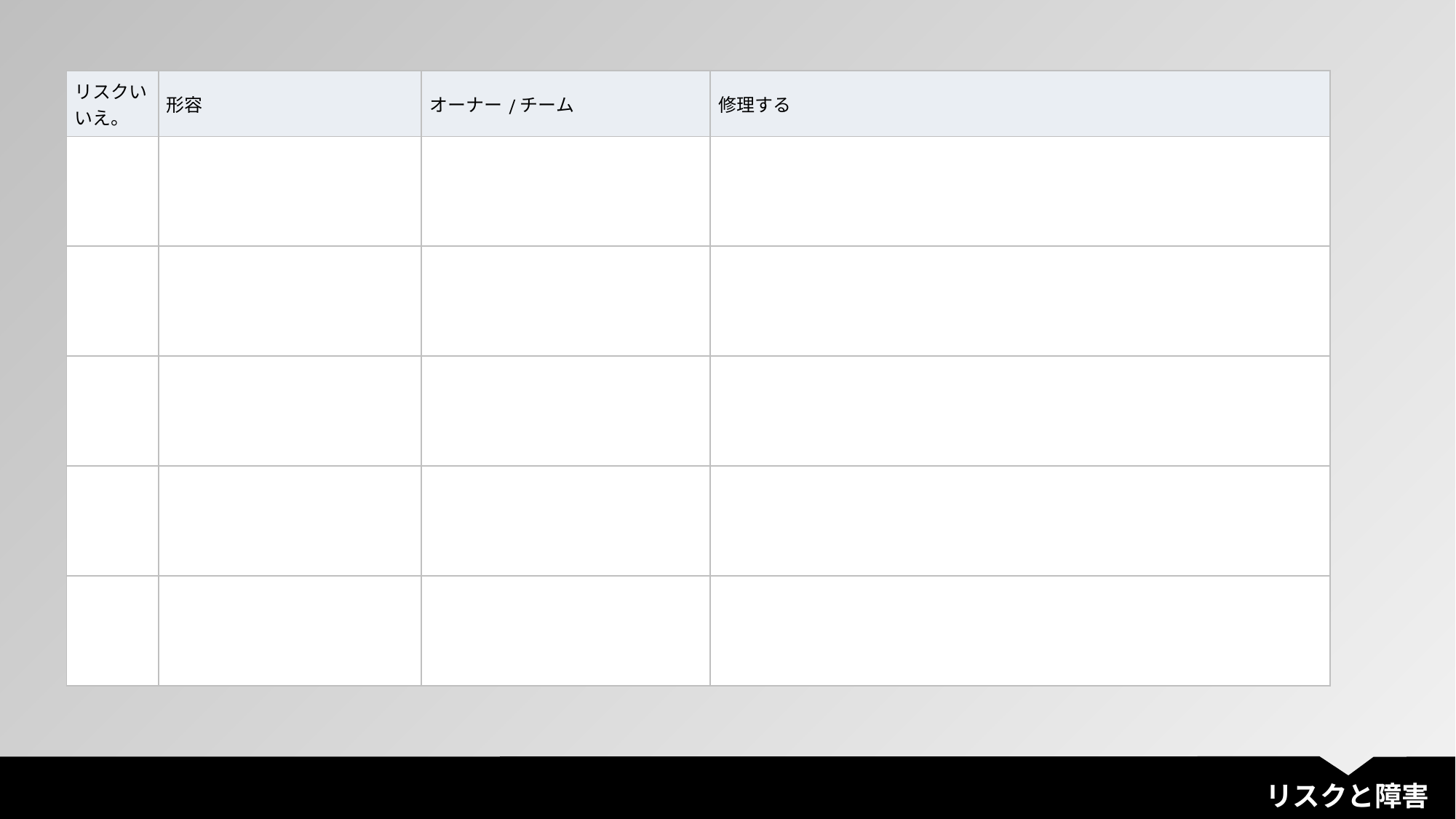

| リスクいいえ。 | 形容 | オーナー/チーム | 修理する |
| --- | --- | --- | --- |
|  |  |  |  |
|  |  |  |  |
|  |  |  |  |
|  |  |  |  |
|  |  |  |  |

リスクと障害